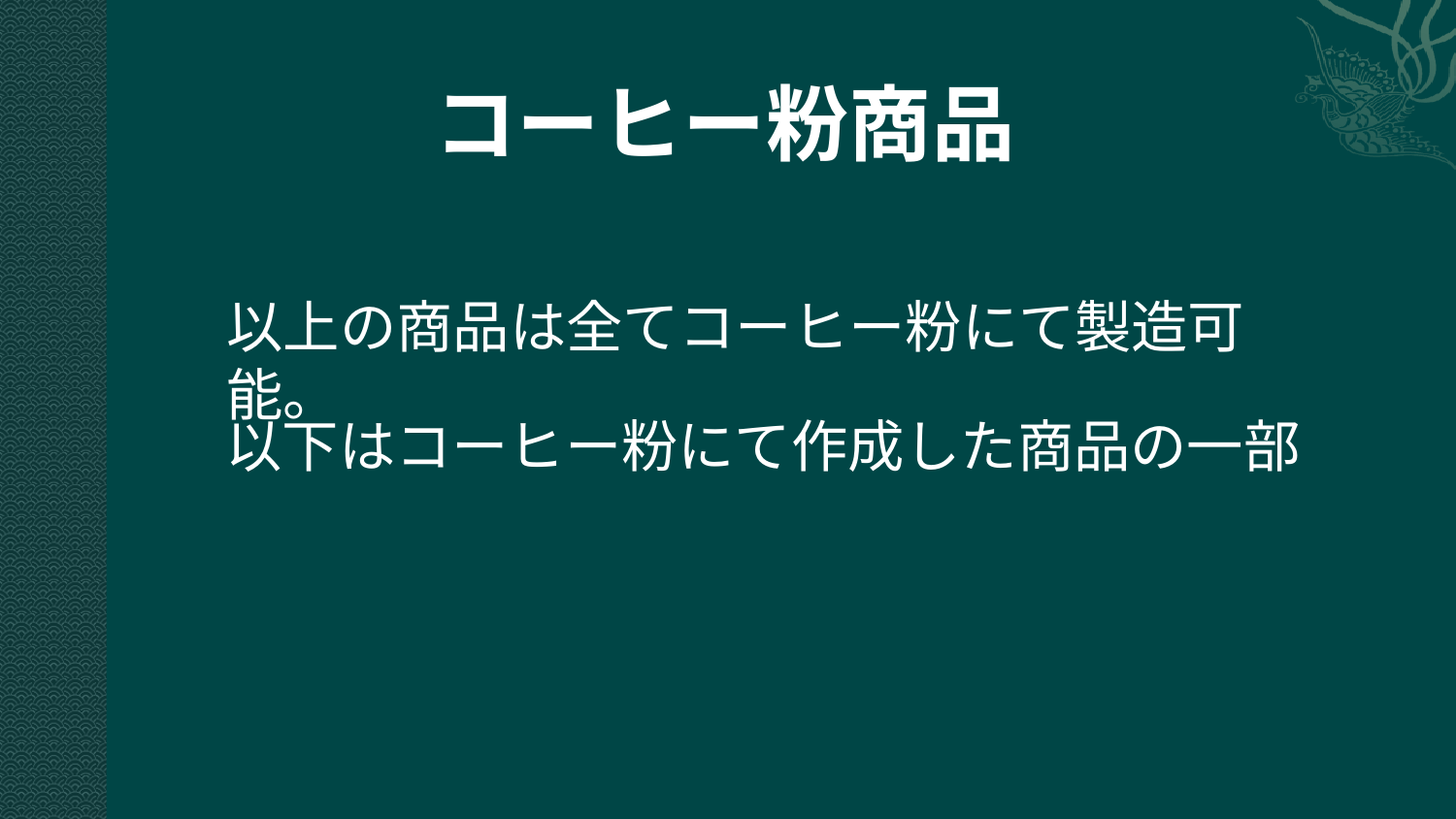

コーヒー粉商品
以上の商品は全てコーヒー粉にて製造可能。
以下はコーヒー粉にて作成した商品の一部